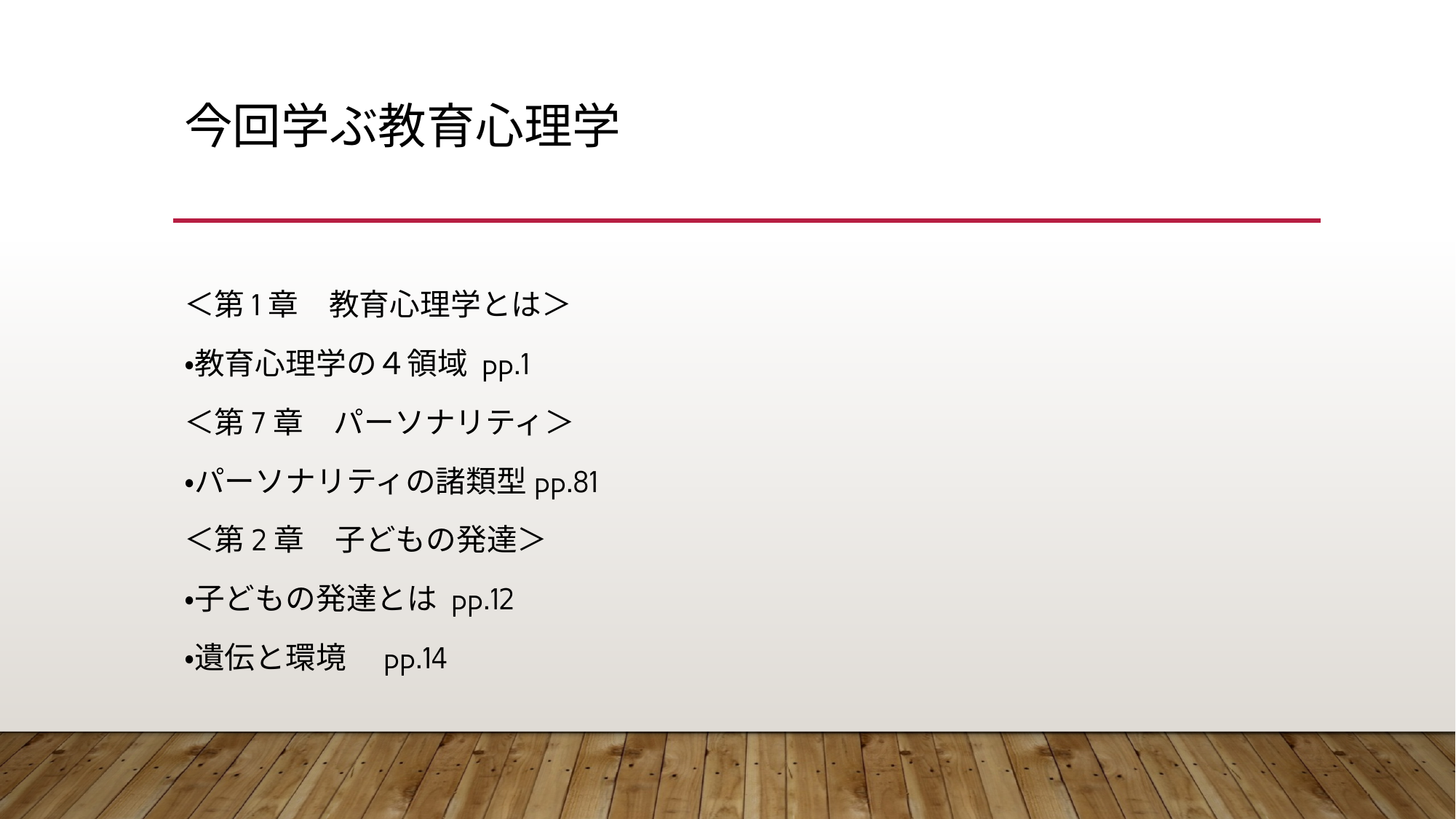

# 今回学ぶ教育心理学
＜第1章　教育心理学とは＞
・教育心理学の４領域 pp.1
＜第7章　パーソナリティ＞
・パーソナリティの諸類型pp.81
＜第2章　子どもの発達＞
・子どもの発達とは pp.12
・遺伝と環境　pp.14